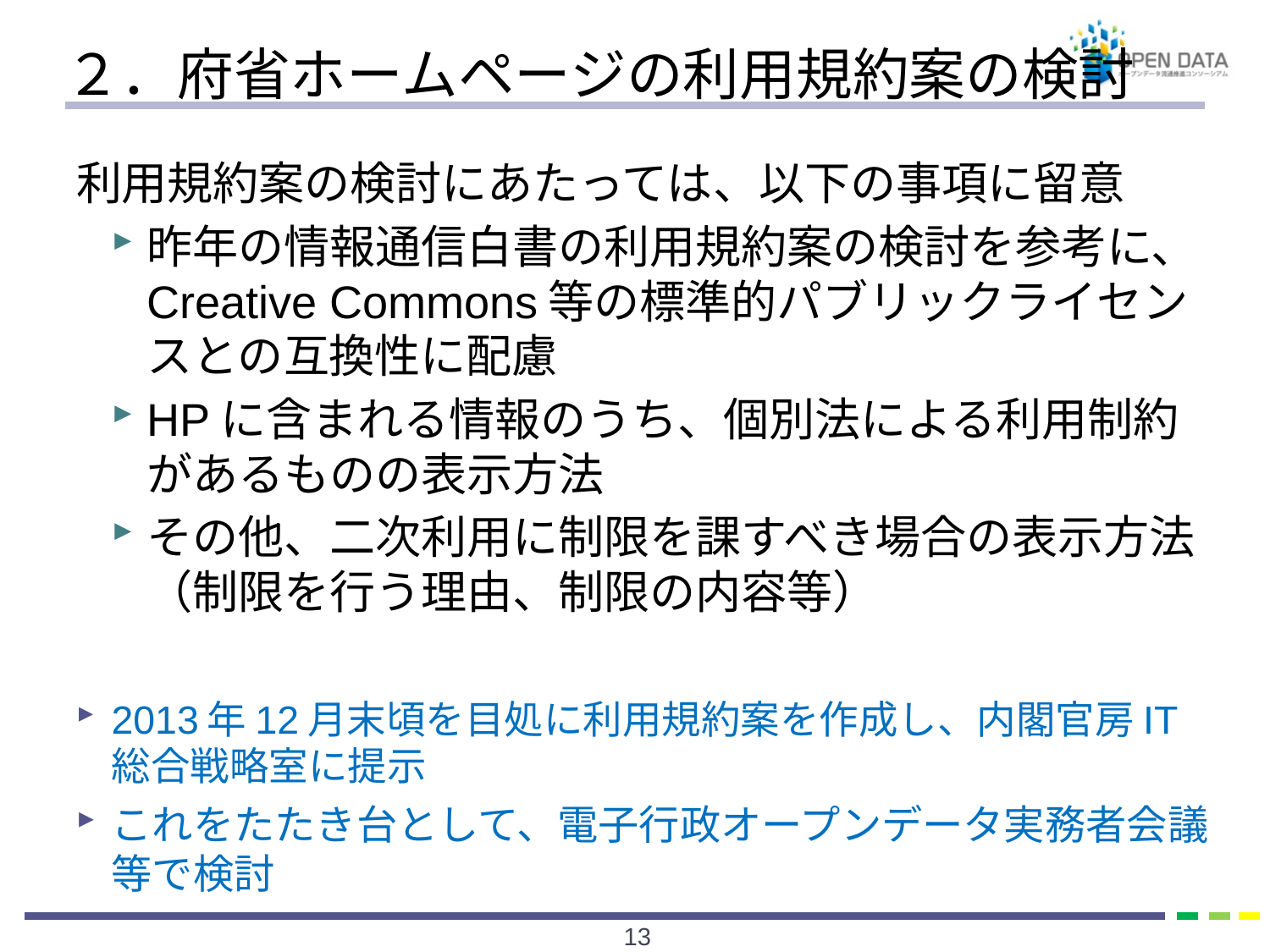

# ２．府省ホームページの利用規約案の検討
利用規約案の検討にあたっては、以下の事項に留意
昨年の情報通信白書の利用規約案の検討を参考に、Creative Commons等の標準的パブリックライセンスとの互換性に配慮
HPに含まれる情報のうち、個別法による利用制約があるものの表示方法
その他、二次利用に制限を課すべき場合の表示方法（制限を行う理由、制限の内容等）

2013年12月末頃を目処に利用規約案を作成し、内閣官房IT総合戦略室に提示
これをたたき台として、電子行政オープンデータ実務者会議等で検討
13